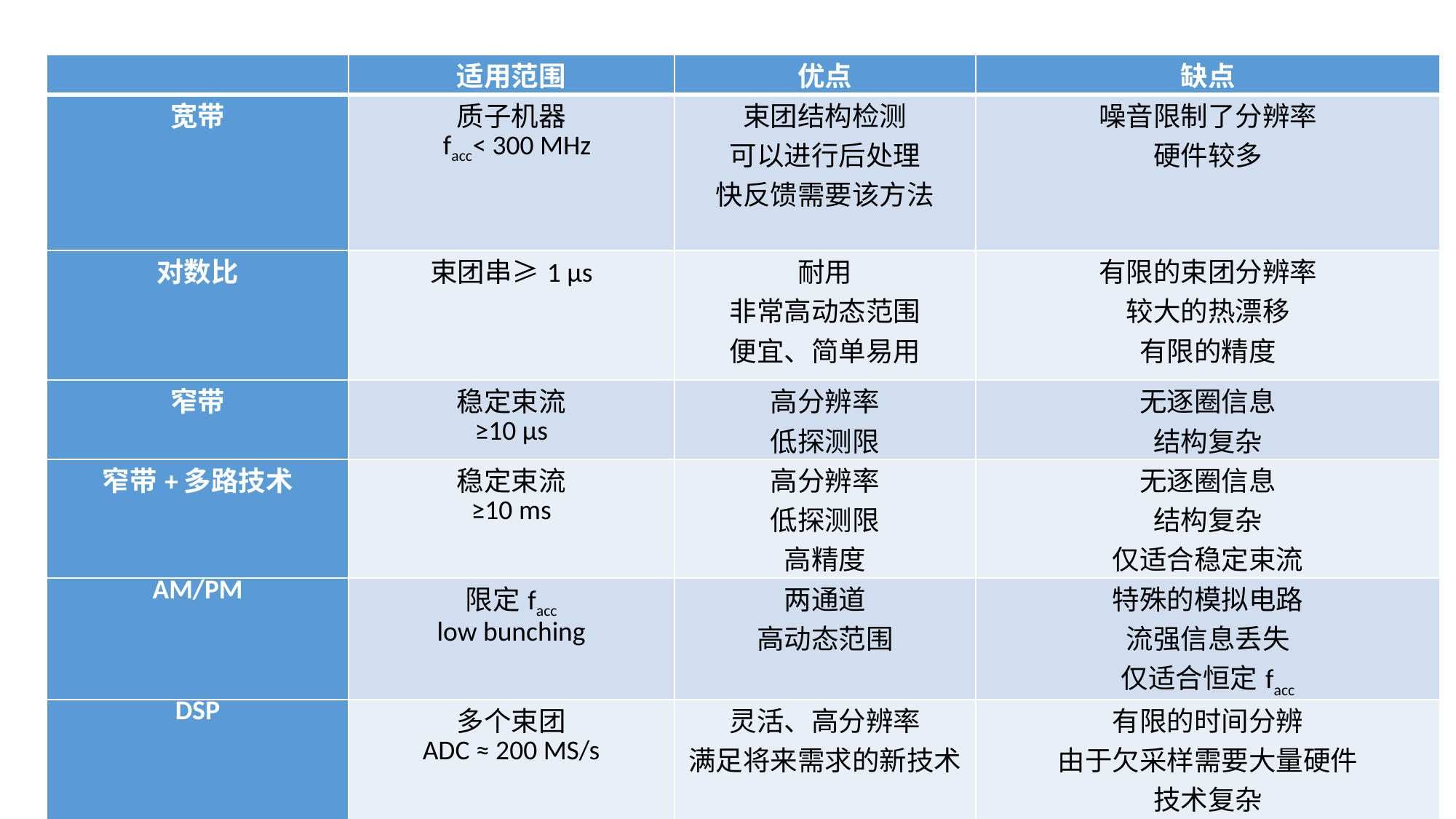

|  | 适用范围 | 优点 | 缺点 |
| --- | --- | --- | --- |
| 宽带 | 质子机器 facc< 300 MHz | 束团结构检测 可以进行后处理 快反馈需要该方法 | 噪音限制了分辨率 硬件较多 |
| 对数比 | 束团串≥1 μs | 耐用 非常高动态范围 便宜、简单易用 | 有限的束团分辨率 较大的热漂移 有限的精度 |
| 窄带 | 稳定束流 ≥10 μs | 高分辨率 低探测限 | 无逐圈信息 结构复杂 |
| 窄带+多路技术 | 稳定束流 ≥10 ms | 高分辨率 低探测限 高精度 | 无逐圈信息 结构复杂 仅适合稳定束流 |
| AM/PM | 限定facc low bunching | 两通道 高动态范围 | 特殊的模拟电路 流强信息丢失 仅适合恒定facc |
| DSP | 多个束团 ADC ≈ 200 MS/s | 灵活、高分辨率 满足将来需求的新技术 | 有限的时间分辨 由于欠采样需要大量硬件 技术复杂 |
#